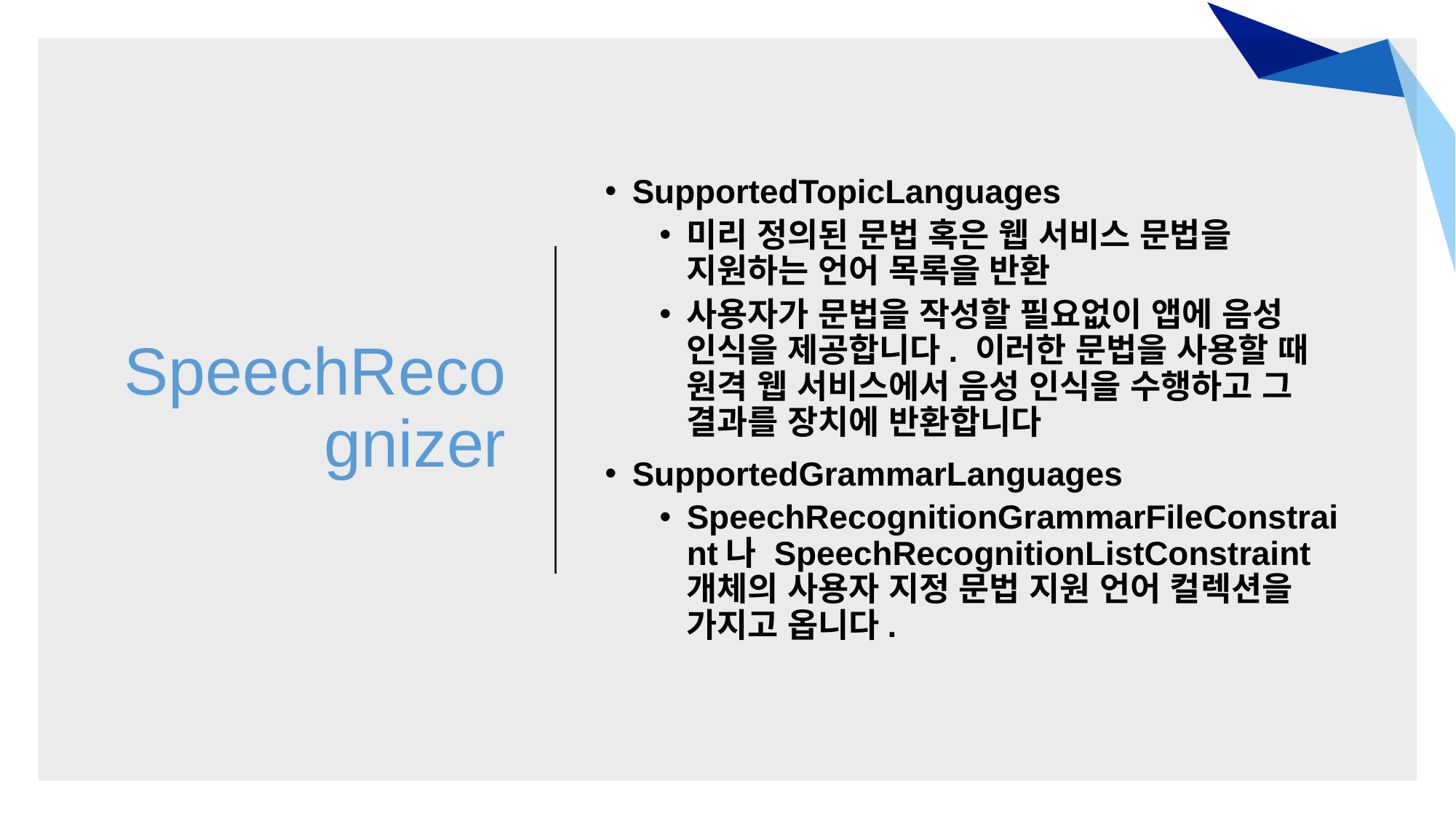

# SpeechRecognizer
SupportedTopicLanguages
미리 정의된 문법 혹은 웹 서비스 문법을 지원하는 언어 목록을 반환
사용자가 문법을 작성할 필요없이 앱에 음성 인식을 제공합니다. 이러한 문법을 사용할 때 원격 웹 서비스에서 음성 인식을 수행하고 그 결과를 장치에 반환합니다
SupportedGrammarLanguages
SpeechRecognitionGrammarFileConstraint나 SpeechRecognitionListConstraint 개체의 사용자 지정 문법 지원 언어 컬렉션을 가지고 옵니다.